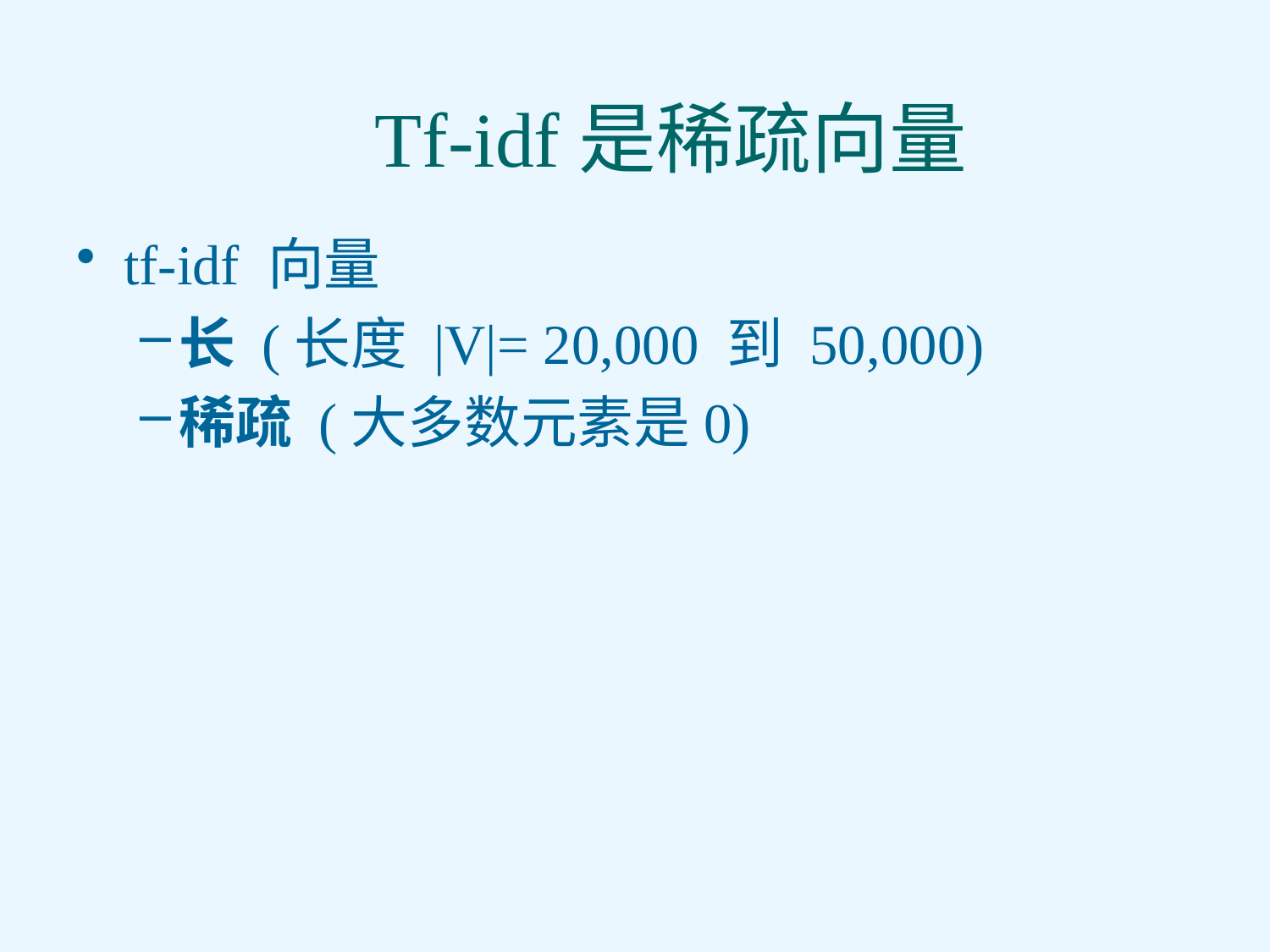

# Tf-idf是稀疏向量
tf-idf 向量
长 (长度 |V|= 20,000 到 50,000)
稀疏 (大多数元素是0)